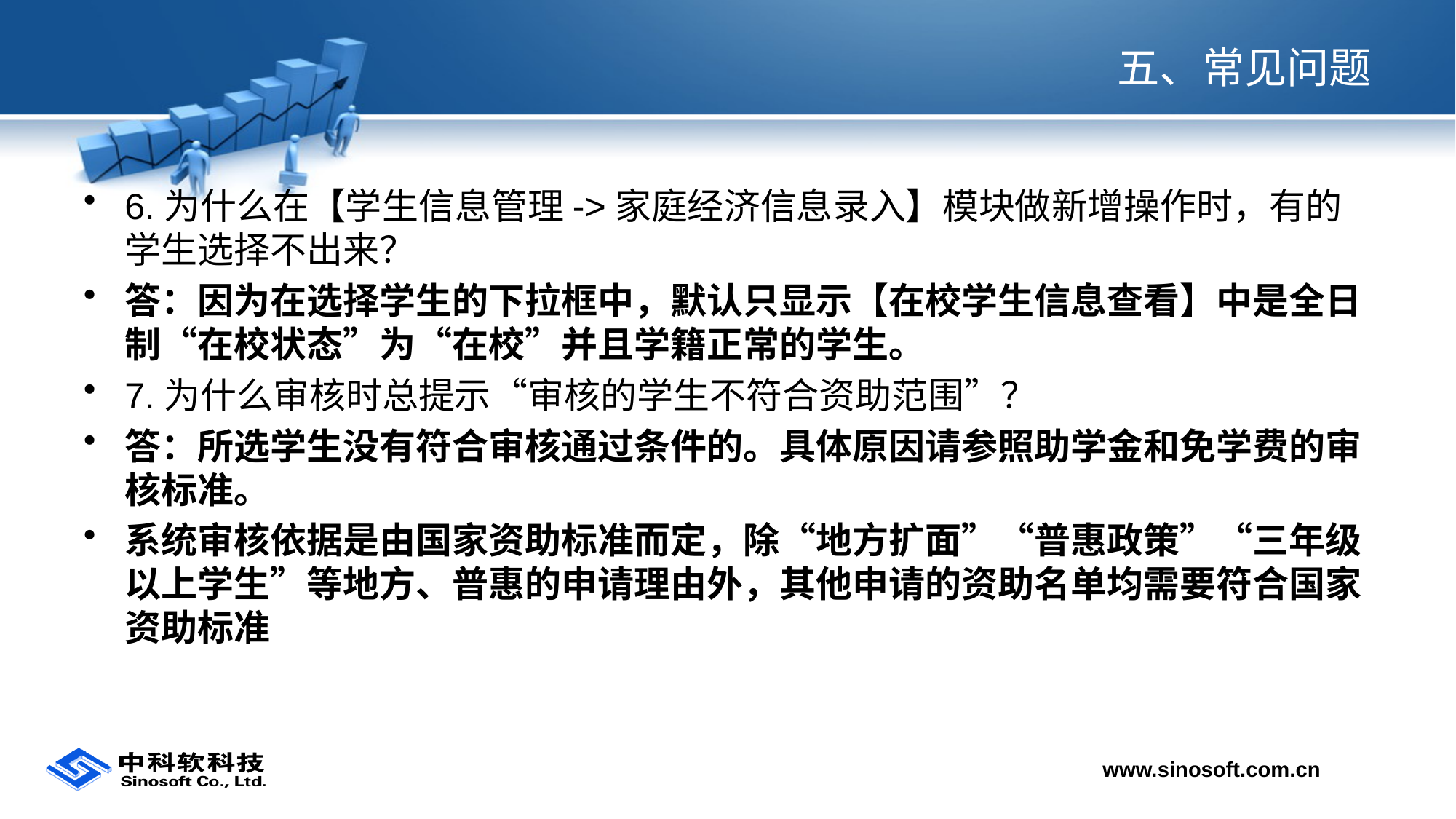

# 五、常见问题
6.为什么在【学生信息管理->家庭经济信息录入】模块做新增操作时，有的学生选择不出来？
答：因为在选择学生的下拉框中，默认只显示【在校学生信息查看】中是全日制“在校状态”为“在校”并且学籍正常的学生。
7.为什么审核时总提示“审核的学生不符合资助范围”？
答：所选学生没有符合审核通过条件的。具体原因请参照助学金和免学费的审核标准。
系统审核依据是由国家资助标准而定，除“地方扩面”“普惠政策”“三年级以上学生”等地方、普惠的申请理由外，其他申请的资助名单均需要符合国家资助标准